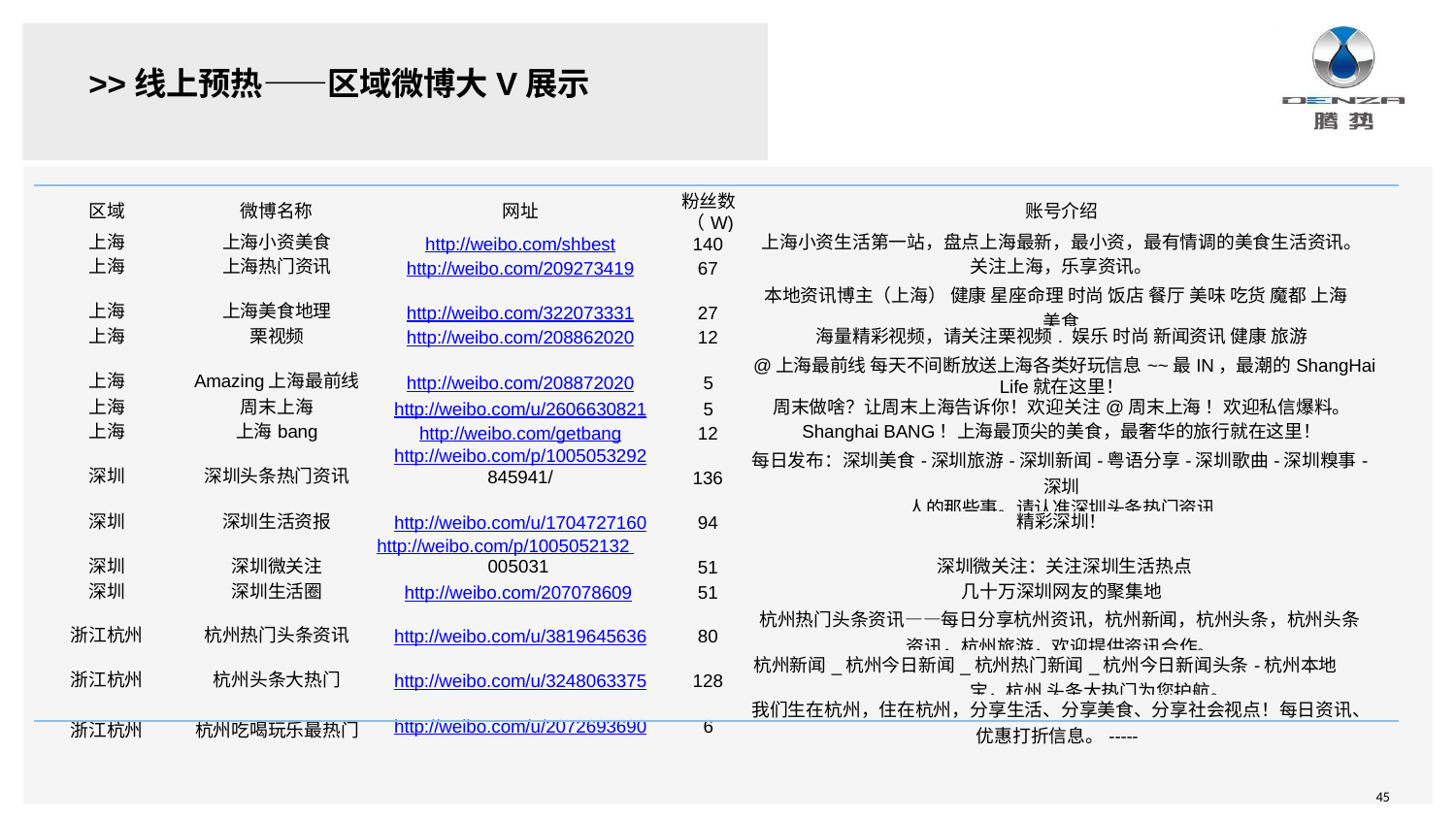

# >>线上预热——区域微博大V展示

| 区域 | 微博名称 | 网址 | 粉丝数 （W) | 账号介绍 |
| --- | --- | --- | --- | --- |
| 上海 | 上海小资美食 | http://weibo.com/shbest | 140 | 上海小资生活第一站，盘点上海最新，最小资，最有情调的美食生活资讯。 |
| 上海 | 上海热门资讯 | http://weibo.com/209273419 | 67 | 关注上海，乐享资讯。 |
| 上海 | 上海美食地理 | http://weibo.com/322073331 | 27 | 本地资讯博主（上海） 健康 星座命理 时尚 饭店 餐厅 美味 吃货 魔都 上海 美食 |
| 上海 | 栗视频 | http://weibo.com/208862020 | 12 | 海量精彩视频，请关注栗视频. 娱乐 时尚 新闻资讯 健康 旅游 |
| 上海 | Amazing上海最前线 | http://weibo.com/208872020 | 5 | @上海最前线 每天不间断放送上海各类好玩信息~~最IN，最潮的ShangHai Life就在这里！ |
| 上海 | 周末上海 | http://weibo.com/u/2606630821 | 5 | 周末做啥？让周末上海告诉你！欢迎关注@周末上海 ！欢迎私信爆料。 |
| 上海 | 上海bang | http://weibo.com/getbang | 12 | Shanghai BANG！上海最顶尖的美食，最奢华的旅行就在这里！ |
| 深圳 | 深圳头条热门资讯 | http://weibo.com/p/1005053292 845941/ | 136 | 每日发布：深圳美食-深圳旅游-深圳新闻-粤语分享-深圳歌曲-深圳糗事-深圳 人的那些事。请认准深圳头条热门资讯 |
| 深圳 | 深圳生活资报 | http://weibo.com/u/1704727160 | 94 | 精彩深圳！ |
| 深圳 | 深圳微关注 | http://weibo.com/p/1005052132 005031 | 51 | 深圳微关注：关注深圳生活热点 |
| 深圳 | 深圳生活圈 | http://weibo.com/207078609 | 51 | 几十万深圳网友的聚集地 |
| 浙江杭州 | 杭州热门头条资讯 | http://weibo.com/u/3819645636 | 80 | 杭州热门头条资讯——每日分享杭州资讯，杭州新闻，杭州头条，杭州头条 资讯，杭州旅游，欢迎提供资讯合作。 |
| 浙江杭州 | 杭州头条大热门 | http://weibo.com/u/3248063375 | 128 | 杭州新闻\_杭州今日新闻\_杭州热门新闻\_杭州今日新闻头条-杭州本地宝，杭州 头条大热门为您护航。 |
| 浙江杭州 | 杭州吃喝玩乐最热门 | http://weibo.com/u/2072693690 | 6 | 我们生在杭州，住在杭州，分享生活、分享美食、分享社会视点！每日资讯、 优惠打折信息。----- |

45